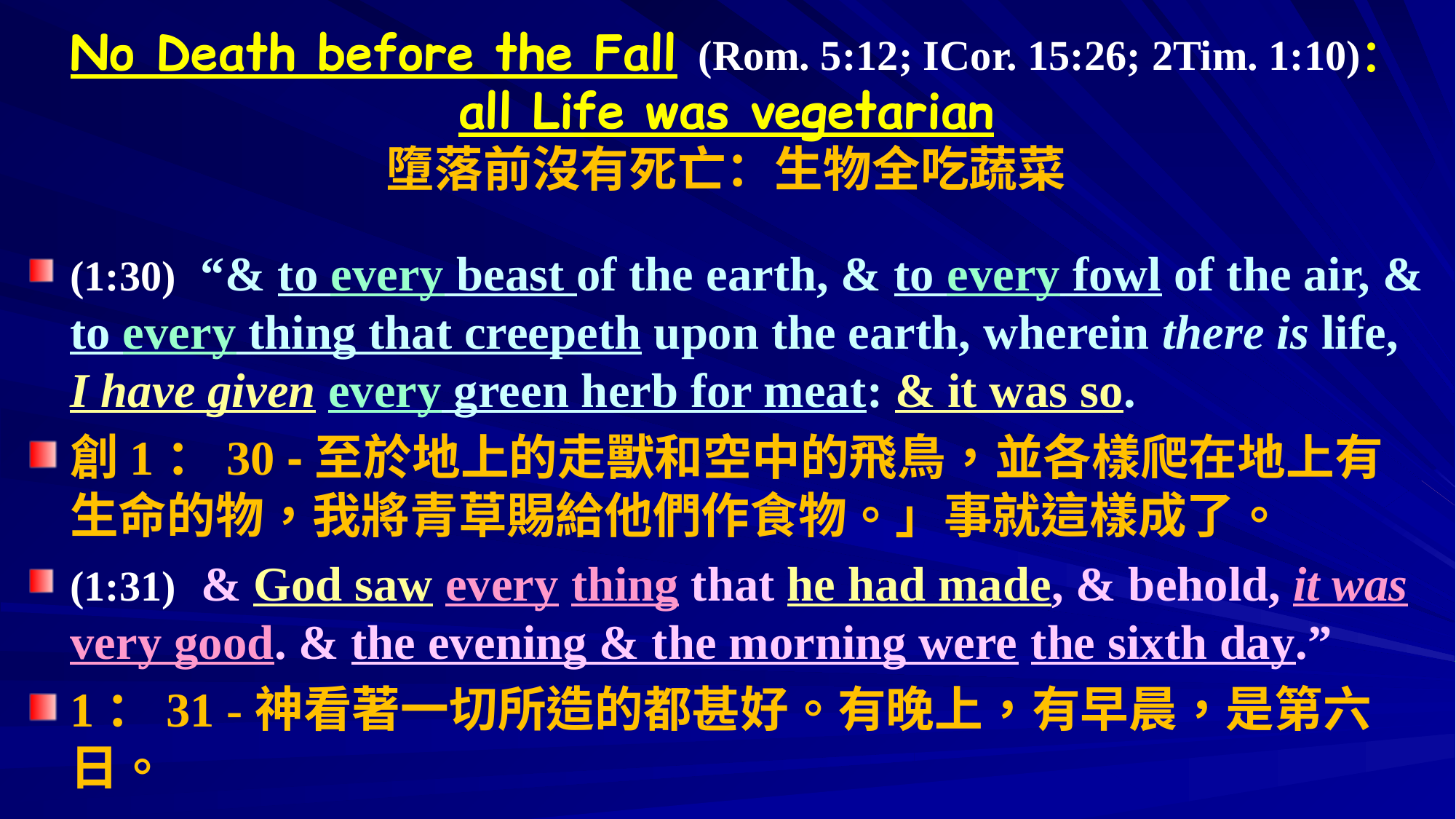

# No Death before the Fall (Rom. 5:12; ICor. 15:26; 2Tim. 1:10): all Life was vegetarian 墮落前沒有死亡：生物全吃蔬菜
(1:30)  “& to every beast of the earth, & to every fowl of the air, & to every thing that creepeth upon the earth, wherein there is life, I have given every green herb for meat: & it was so.
創1：30 -至於地上的走獸和空中的飛鳥，並各樣爬在地上有生命的物，我將青草賜給他們作食物。」事就這樣成了。
(1:31)  & God saw every thing that he had made, & behold, it was very good. & the evening & the morning were the sixth day.”
1：31 -神看著一切所造的都甚好。有晚上，有早晨，是第六日。